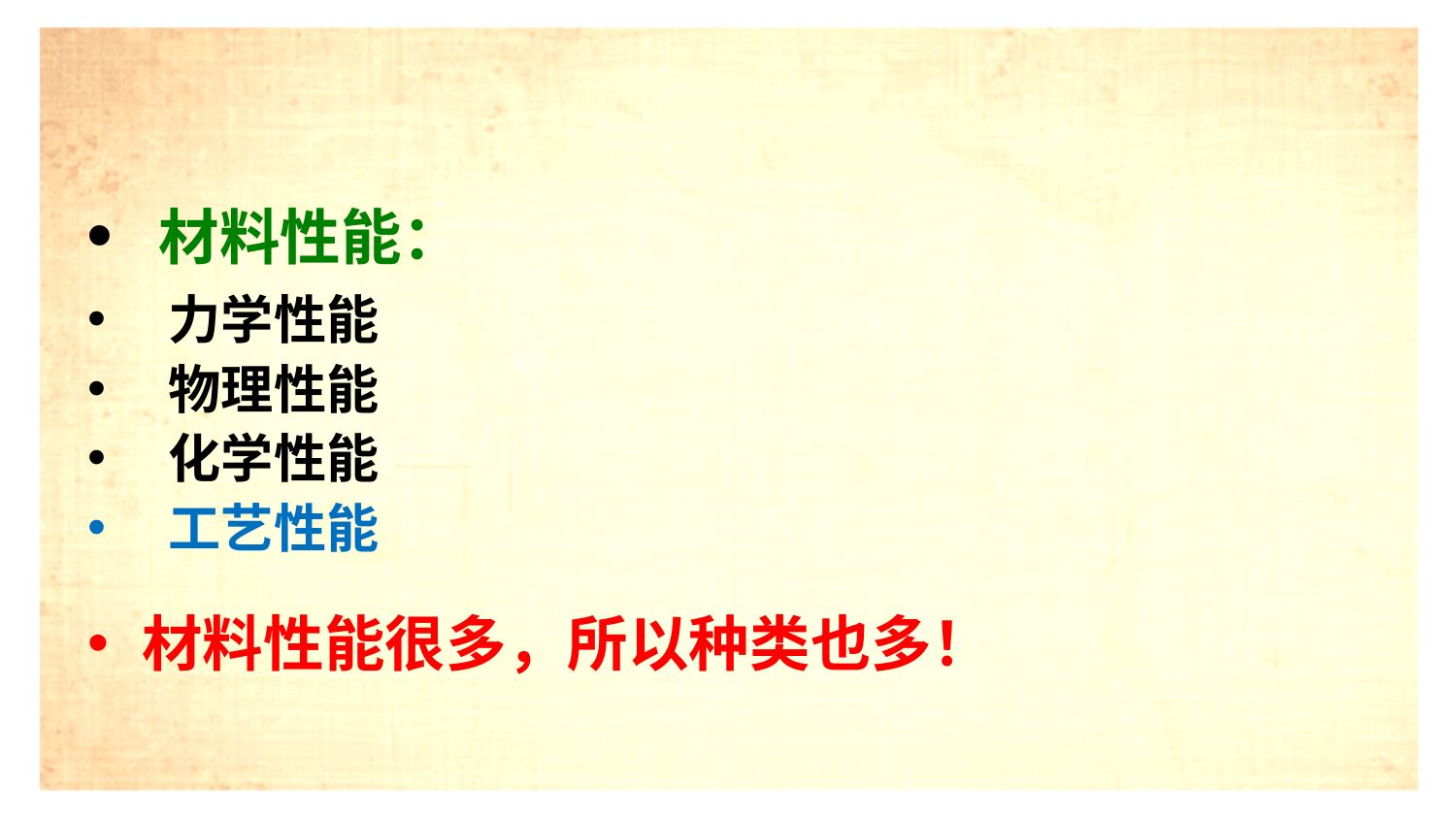

材料性能：
力学性能
物理性能
化学性能
工艺性能

材料性能很多，所以种类也多！